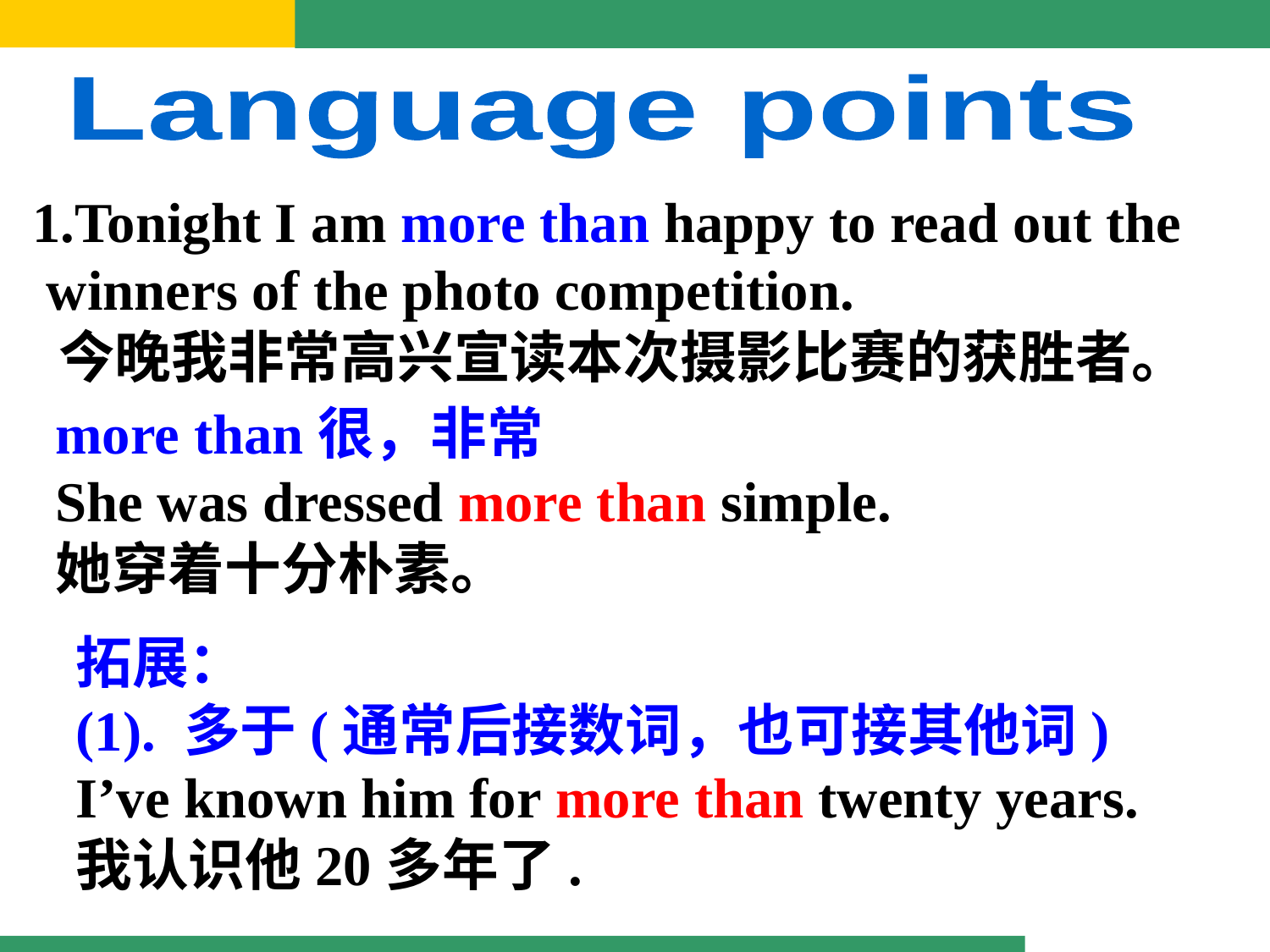

Language points
1.Tonight I am more than happy to read out the
 winners of the photo competition.
 今晚我非常高兴宣读本次摄影比赛的获胜者。
more than很，非常
She was dressed more than simple.
她穿着十分朴素。
拓展：
(1). 多于(通常后接数词，也可接其他词)
I’ve known him for more than twenty years.
我认识他20多年了.